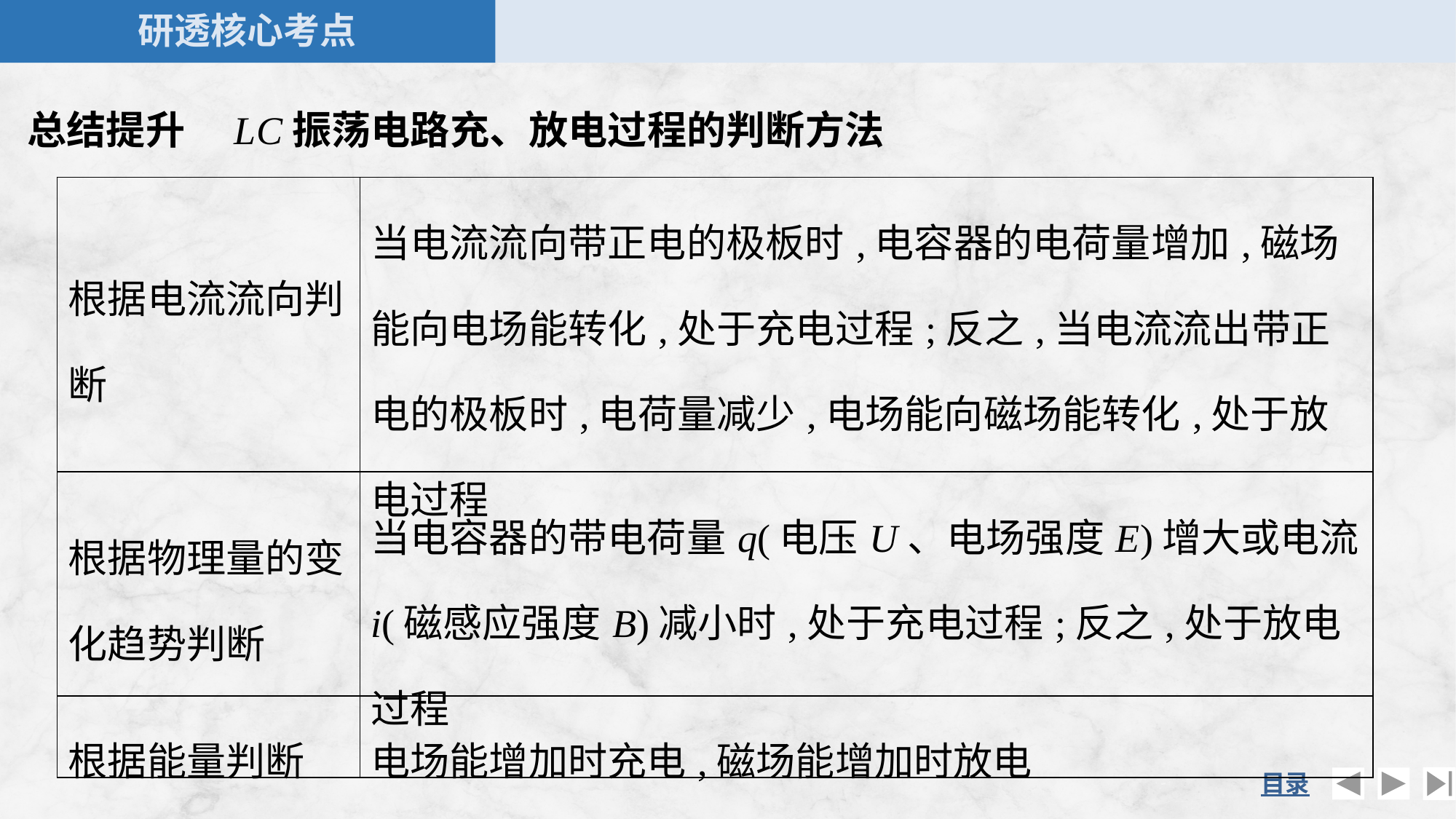

总结提升　LC振荡电路充、放电过程的判断方法
| 根据电流流向判断 | 当电流流向带正电的极板时,电容器的电荷量增加,磁场能向电场能转化,处于充电过程;反之,当电流流出带正电的极板时,电荷量减少,电场能向磁场能转化,处于放电过程 |
| --- | --- |
| 根据物理量的变化趋势判断 | 当电容器的带电荷量q(电压U、电场强度E)增大或电流i(磁感应强度B)减小时,处于充电过程;反之,处于放电过程 |
| 根据能量判断 | 电场能增加时充电,磁场能增加时放电 |